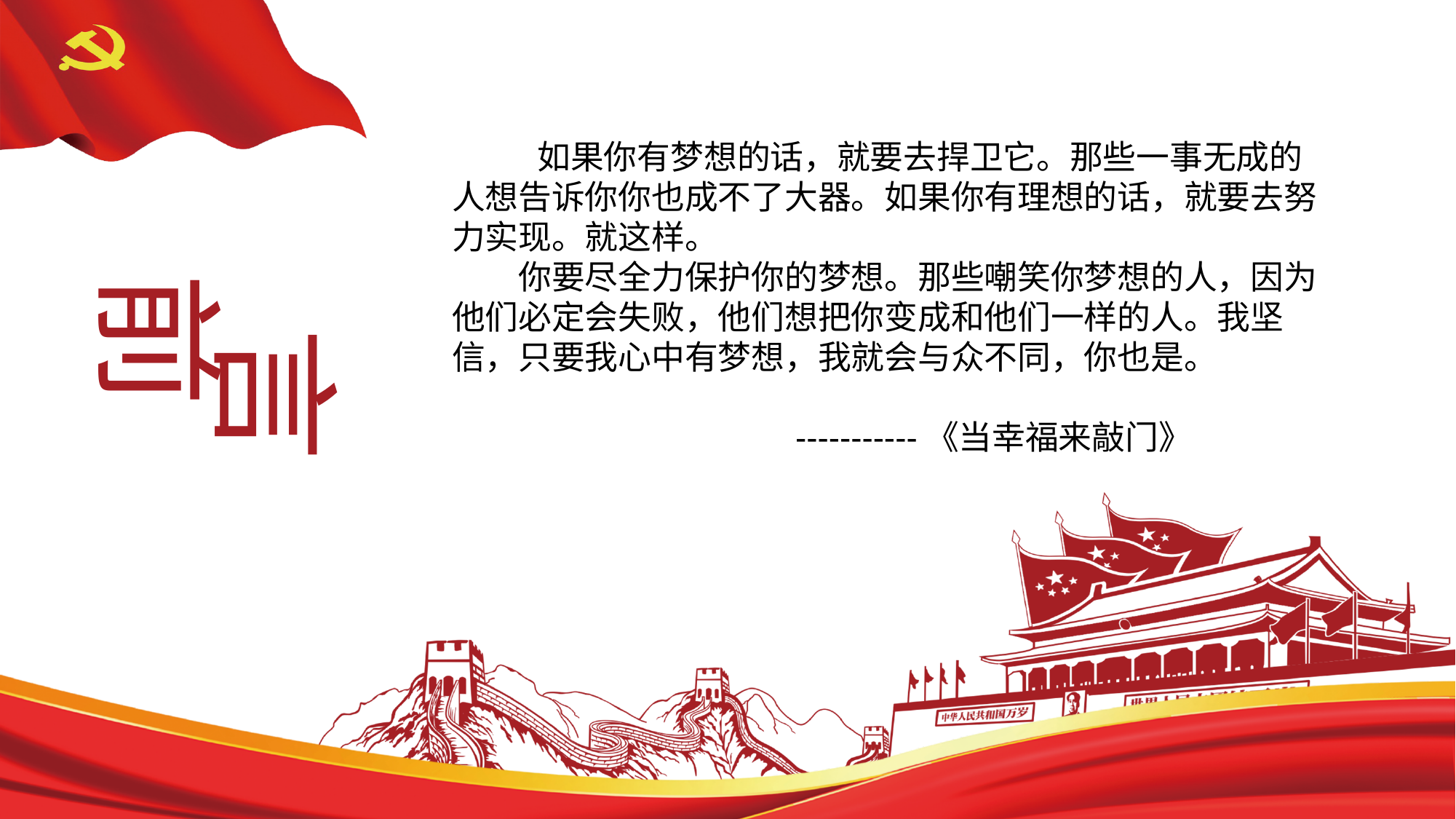

如果你有梦想的话，就要去捍卫它。那些一事无成的人想告诉你你也成不了大器。如果你有理想的话，就要去努力实现。就这样。
　　你要尽全力保护你的梦想。那些嘲笑你梦想的人，因为他们必定会失败，他们想把你变成和他们一样的人。我坚信，只要我心中有梦想，我就会与众不同，你也是。
                                             -----------《当幸福来敲门》
前
言